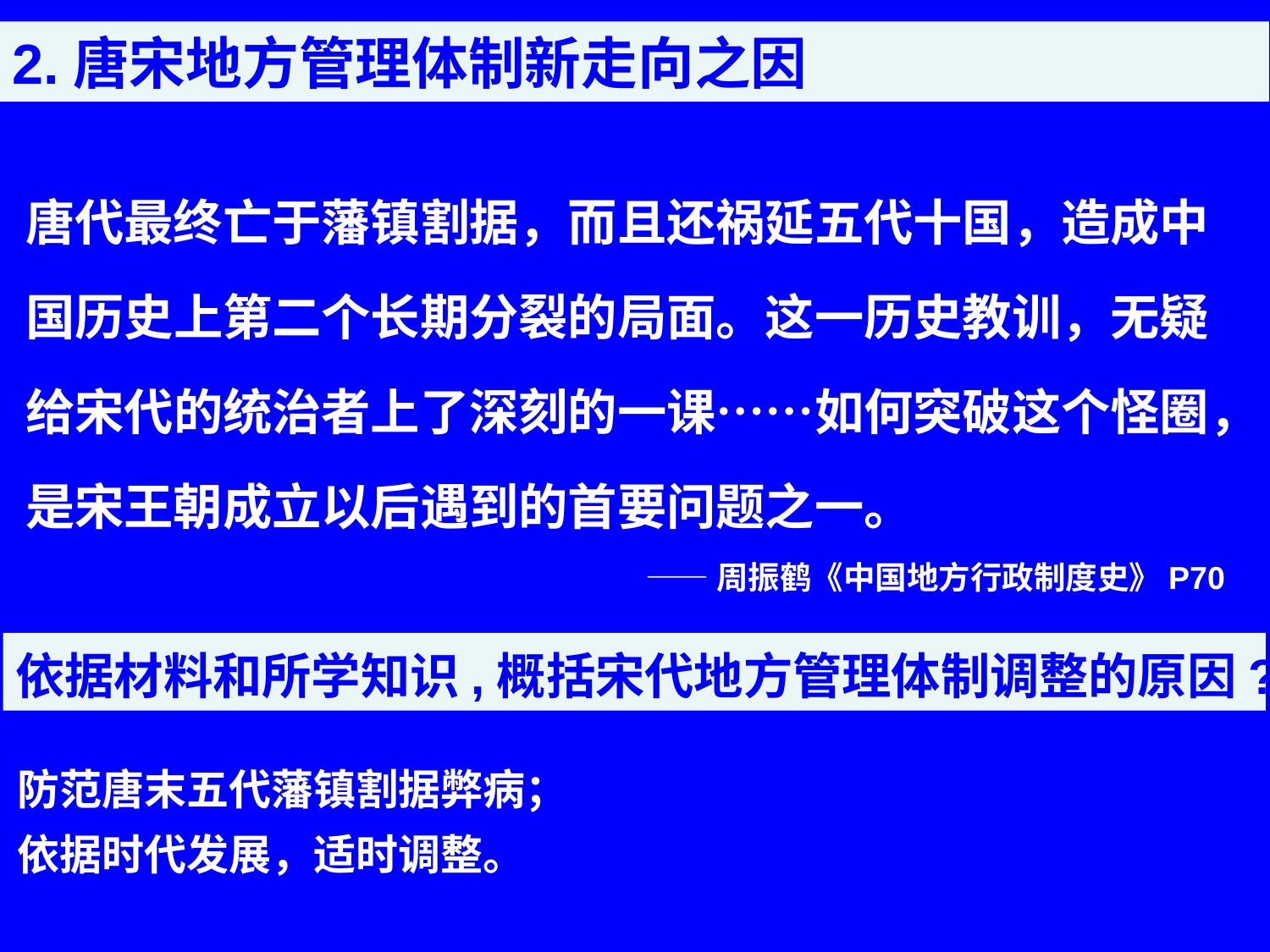

2.唐宋地方管理体制新走向之因
唐代最终亡于藩镇割据，而且还祸延五代十国，造成中国历史上第二个长期分裂的局面。这一历史教训，无疑给宋代的统治者上了深刻的一课……如何突破这个怪圈，是宋王朝成立以后遇到的首要问题之一。
——周振鹤《中国地方行政制度史》P70

依据材料和所学知识,概括宋代地方管理体制调整的原因?
防范唐末五代藩镇割据弊病；
依据时代发展，适时调整。